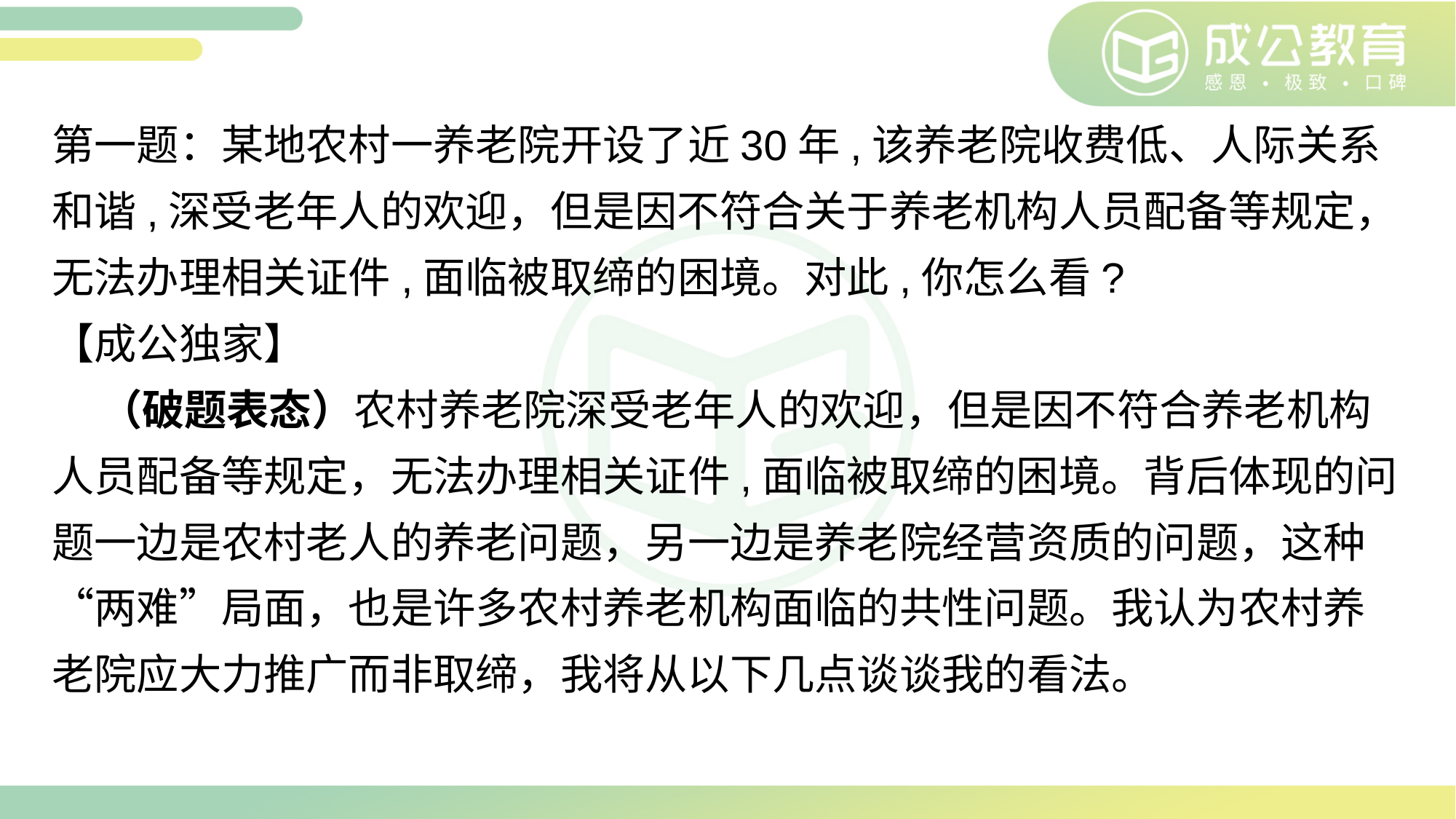

第一题：某地农村一养老院开设了近30年,该养老院收费低、人际关系和谐,深受老年人的欢迎，但是因不符合关于养老机构人员配备等规定，无法办理相关证件,面临被取缔的困境。对此,你怎么看?
【成公独家】
    （破题表态）农村养老院深受老年人的欢迎，但是因不符合养老机构人员配备等规定，无法办理相关证件,面临被取缔的困境。背后体现的问题一边是农村老人的养老问题，另一边是养老院经营资质的问题，这种“两难”局面，也是许多农村养老机构面临的共性问题。我认为农村养老院应大力推广而非取缔，我将从以下几点谈谈我的看法。